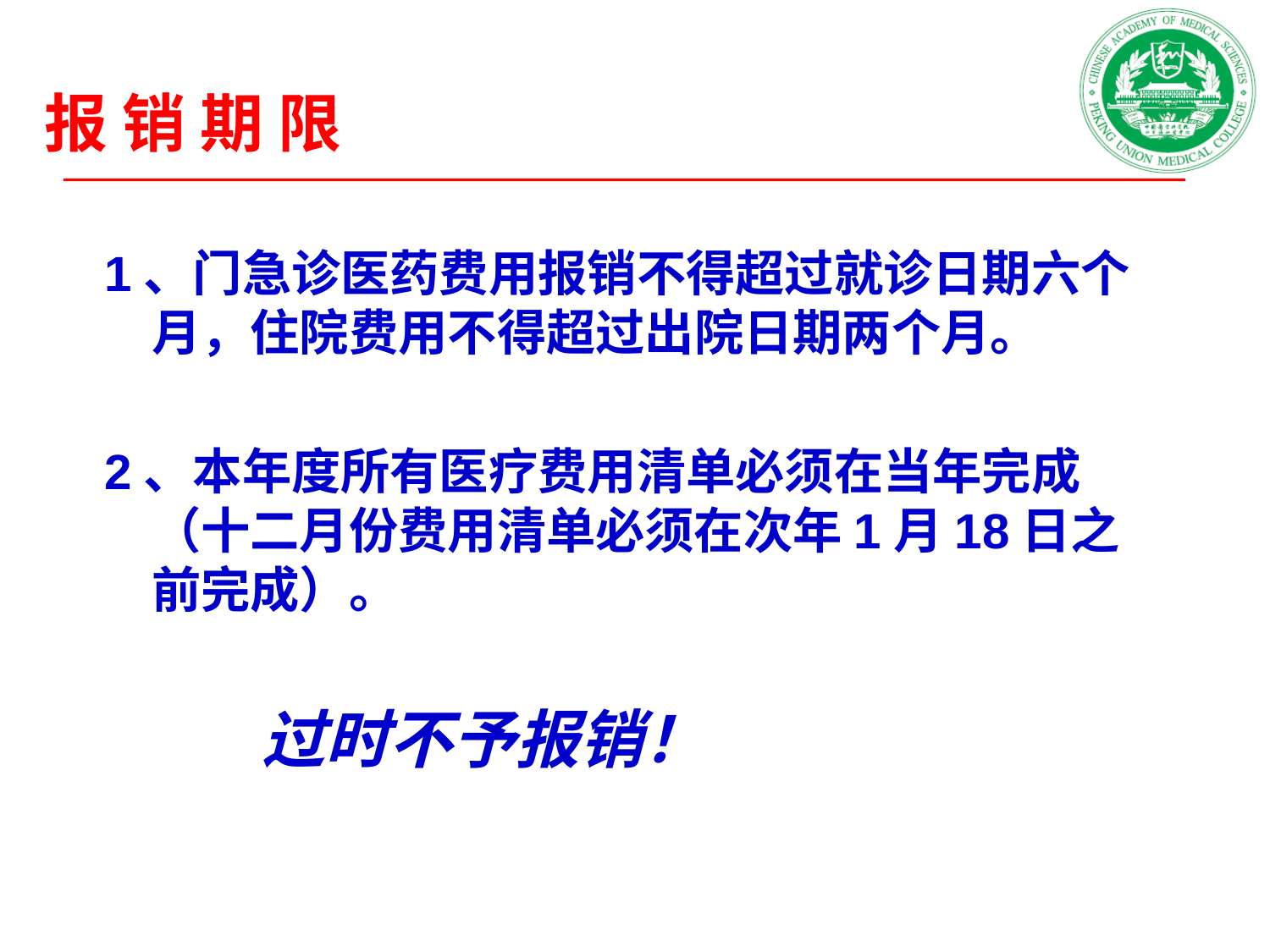

# 报 销 期 限
1、门急诊医药费用报销不得超过就诊日期六个月，住院费用不得超过出院日期两个月。

2、本年度所有医疗费用清单必须在当年完成（十二月份费用清单必须在次年1月18日之前完成）。

             过时不予报销！